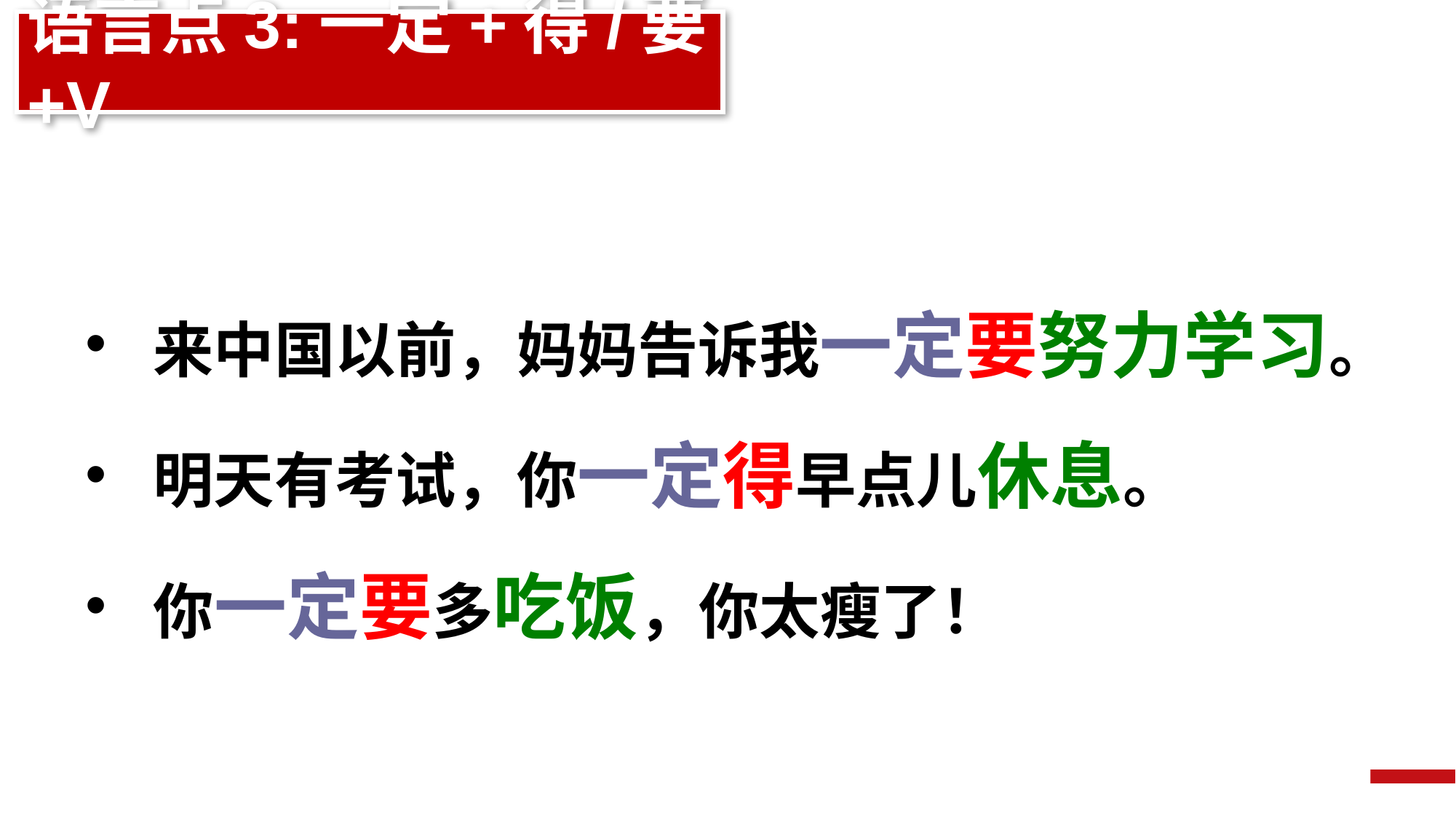

语言点3:一定+得/要+V
来中国以前，妈妈告诉我一定要努力学习。
明天有考试，你一定得早点儿休息。
你一定要多吃饭，你太瘦了！